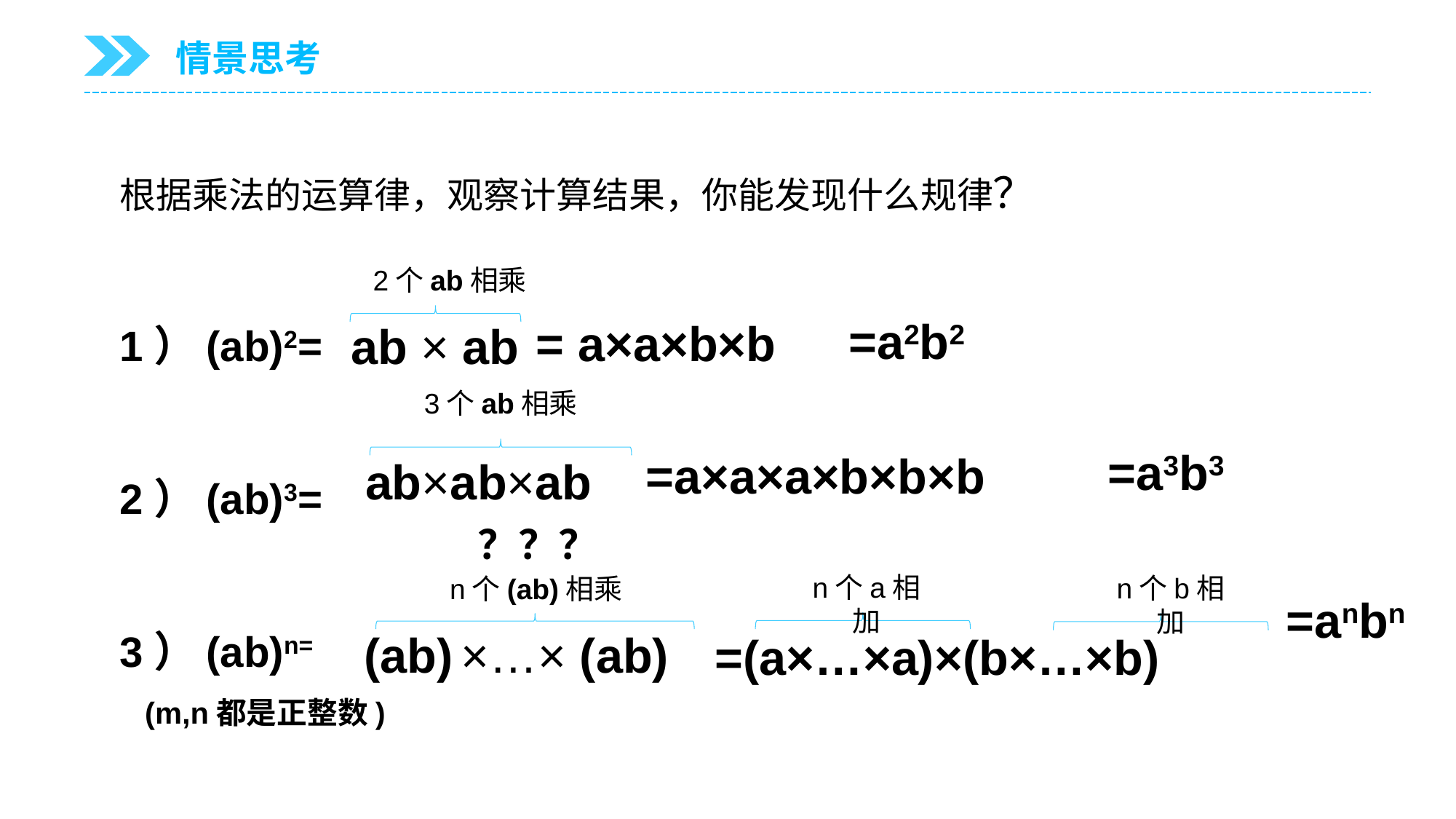

情景思考
根据乘法的运算律，观察计算结果，你能发现什么规律？

1）(ab)2=

2）(ab)3=

3）(ab)n=
   (m,n都是正整数)

2个ab相乘
=a2b2
= a×a×b×b
ab × ab

3个ab相乘
=a3b3
=a×a×a×b×b×b
ab×ab×ab

？？？
n个a相加
n个b相加
n个(ab)相乘
=anbn
(ab) ×…× (ab)
=(a×…×a)×(b×…×b)